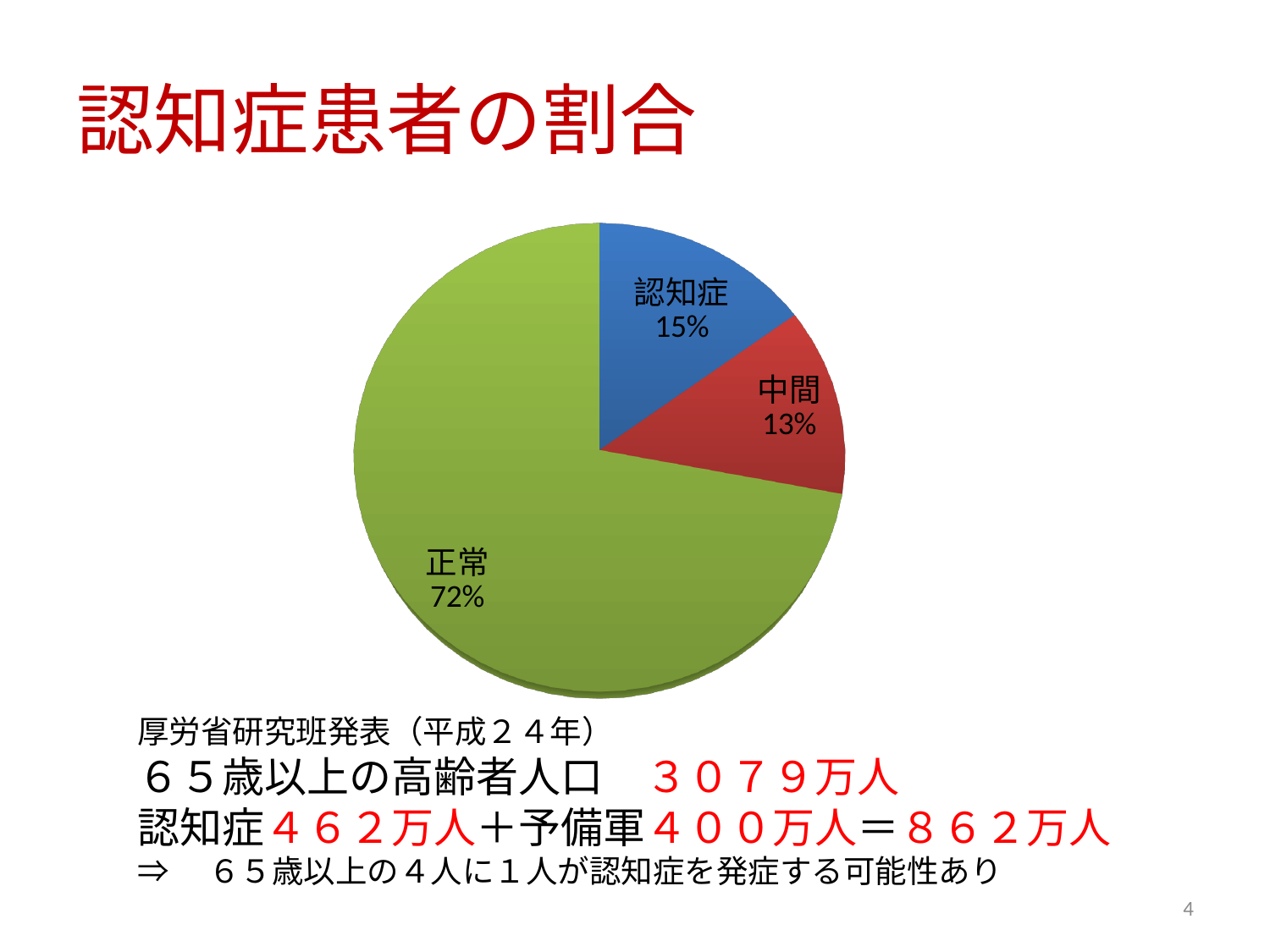

# 認知症患者の割合

[unsupported chart]

厚労省研究班発表（平成２４年）
６５歳以上の高齢者人口　３０７９万人
認知症４６２万人＋予備軍４００万人＝８６２万人
⇒　６５歳以上の４人に１人が認知症を発症する可能性あり
4